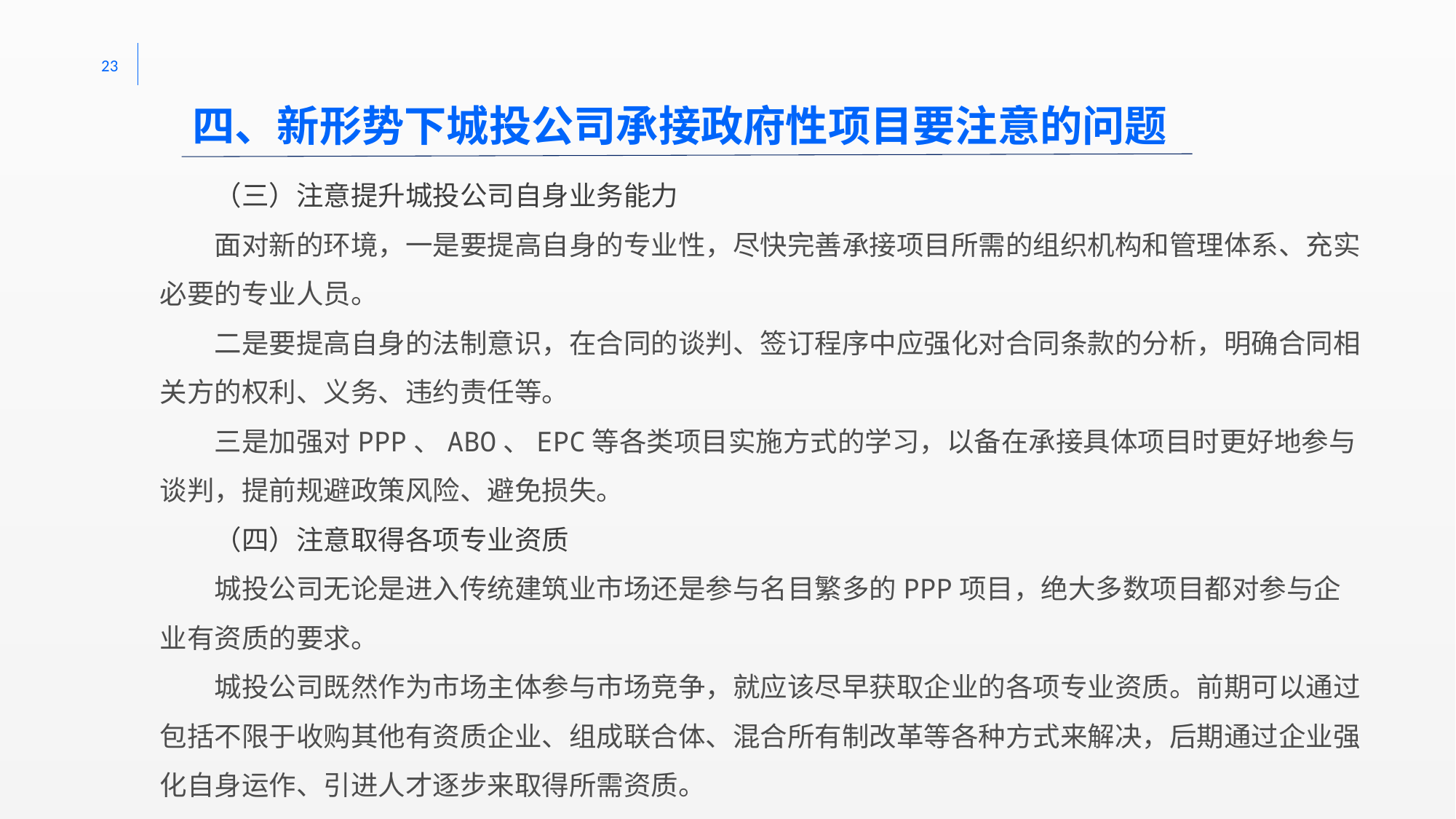

四、新形势下城投公司承接政府性项目要注意的问题
（三）注意提升城投公司自身业务能力
面对新的环境，一是要提高自身的专业性，尽快完善承接项目所需的组织机构和管理体系、充实必要的专业人员。
二是要提高自身的法制意识，在合同的谈判、签订程序中应强化对合同条款的分析，明确合同相关方的权利、义务、违约责任等。
三是加强对PPP、ABO、EPC等各类项目实施方式的学习，以备在承接具体项目时更好地参与谈判，提前规避政策风险、避免损失。
（四）注意取得各项专业资质
城投公司无论是进入传统建筑业市场还是参与名目繁多的PPP项目，绝大多数项目都对参与企业有资质的要求。
城投公司既然作为市场主体参与市场竞争，就应该尽早获取企业的各项专业资质。前期可以通过包括不限于收购其他有资质企业、组成联合体、混合所有制改革等各种方式来解决，后期通过企业强化自身运作、引进人才逐步来取得所需资质。